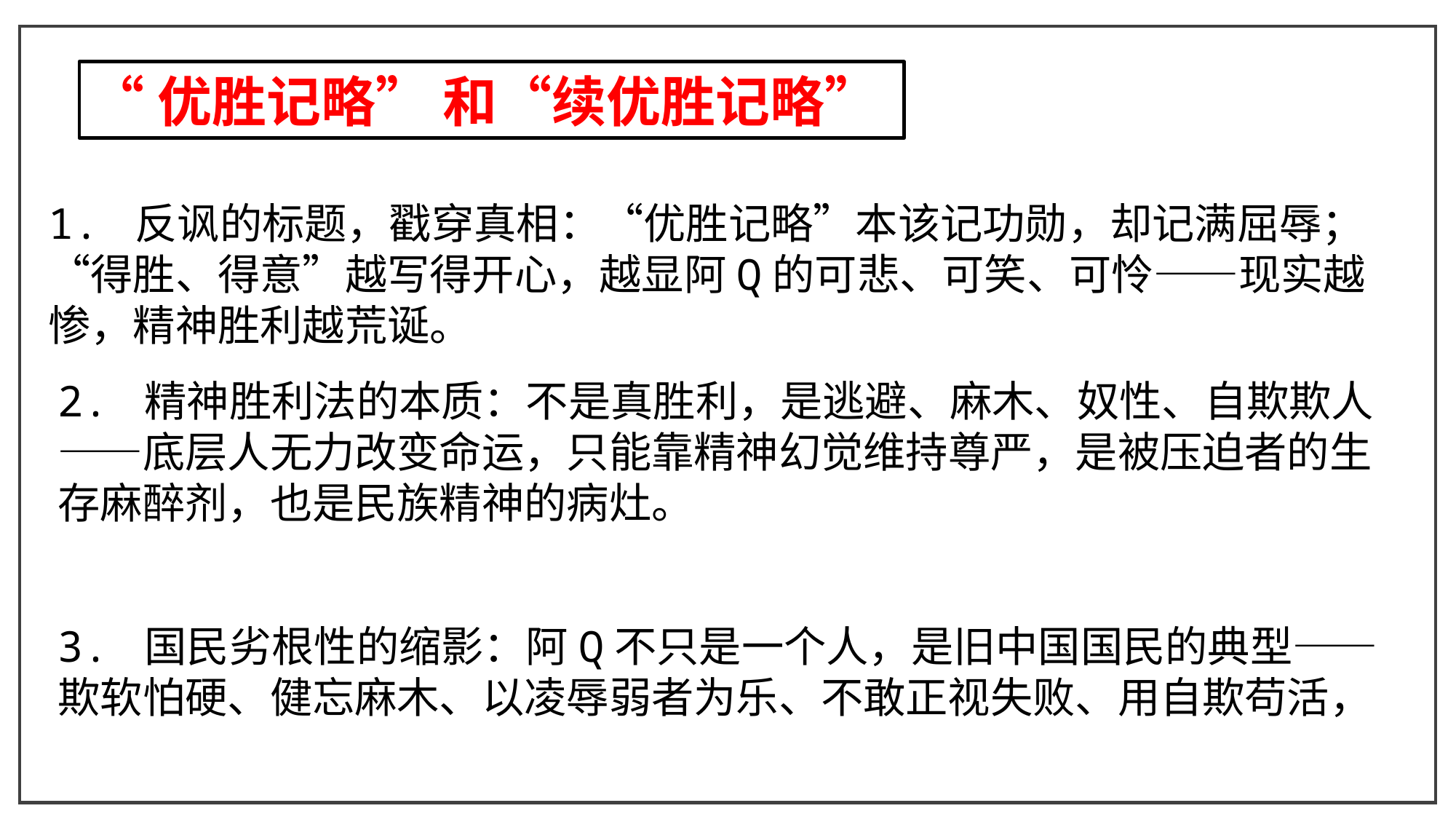

“优胜记略” 和“续优胜记略”
1. 反讽的标题，戳穿真相：“优胜记略”本该记功勋，却记满屈辱；“得胜、得意”越写得开心，越显阿Q的可悲、可笑、可怜——现实越惨，精神胜利越荒诞。
2. 精神胜利法的本质：不是真胜利，是逃避、麻木、奴性、自欺欺人——底层人无力改变命运，只能靠精神幻觉维持尊严，是被压迫者的生存麻醉剂，也是民族精神的病灶。
3. 国民劣根性的缩影：阿Q不只是一个人，是旧中国国民的典型——欺软怕硬、健忘麻木、以凌辱弱者为乐、不敢正视失败、用自欺苟活，